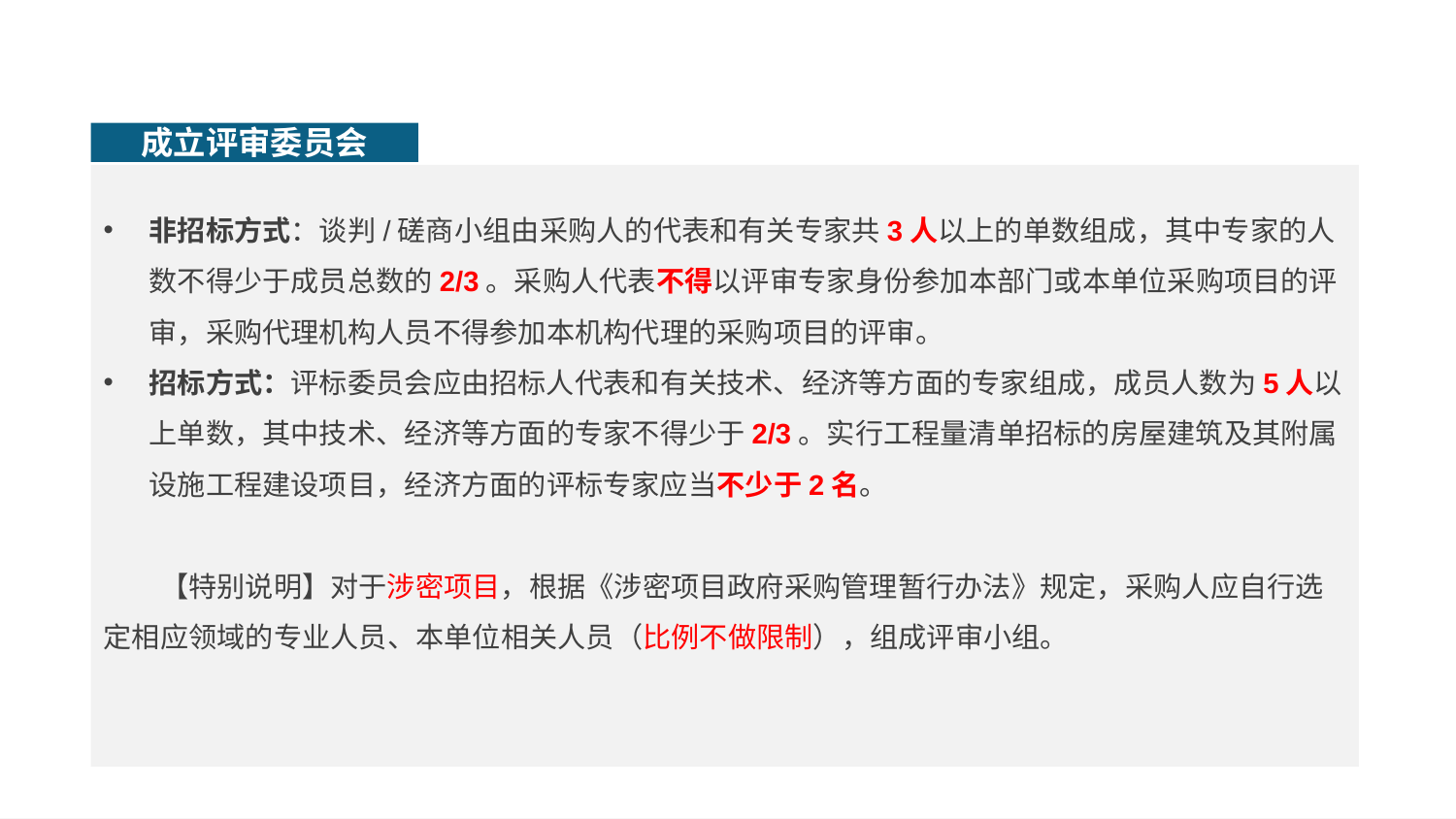

成立评审委员会

非招标方式：谈判/磋商小组由采购人的代表和有关专家共3人以上的单数组成，其中专家的人数不得少于成员总数的2/3。采购人代表不得以评审专家身份参加本部门或本单位采购项目的评审，采购代理机构人员不得参加本机构代理的采购项目的评审。
招标方式：评标委员会应由招标人代表和有关技术、经济等方面的专家组成，成员人数为5人以上单数，其中技术、经济等方面的专家不得少于2/3。实行工程量清单招标的房屋建筑及其附属设施工程建设项目，经济方面的评标专家应当不少于2名。

【特别说明】对于涉密项目，根据《涉密项目政府采购管理暂行办法》规定，采购人应自行选定相应领域的专业人员、本单位相关人员（比例不做限制），组成评审小组。